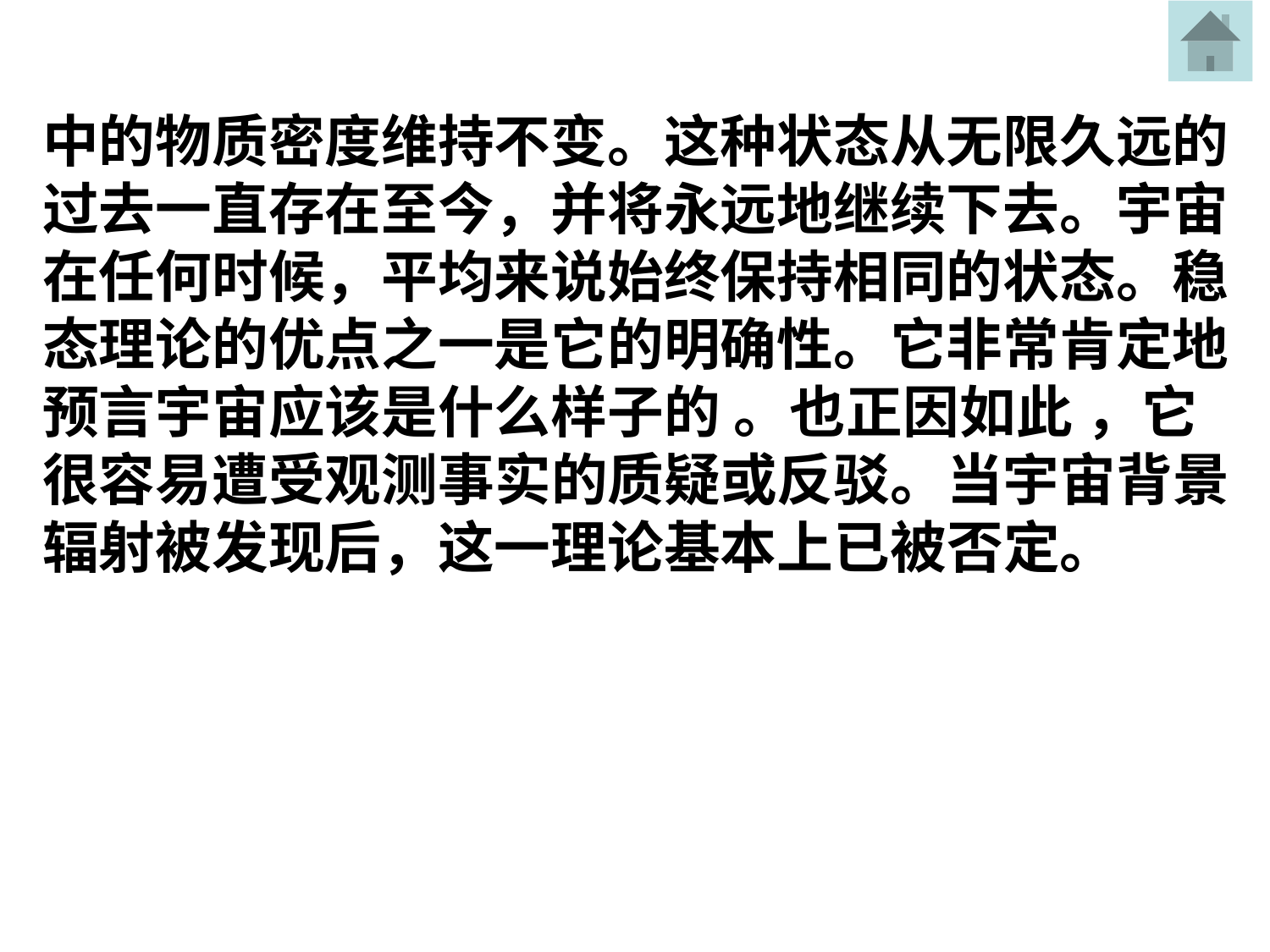

中的物质密度维持不变。这种状态从无限久远的过去一直存在至今，并将永远地继续下去。宇宙在任何时候，平均来说始终保持相同的状态。稳态理论的优点之一是它的明确性。它非常肯定地预言宇宙应该是什么样子的 。也正因如此 ，它很容易遭受观测事实的质疑或反驳。当宇宙背景辐射被发现后，这一理论基本上已被否定。